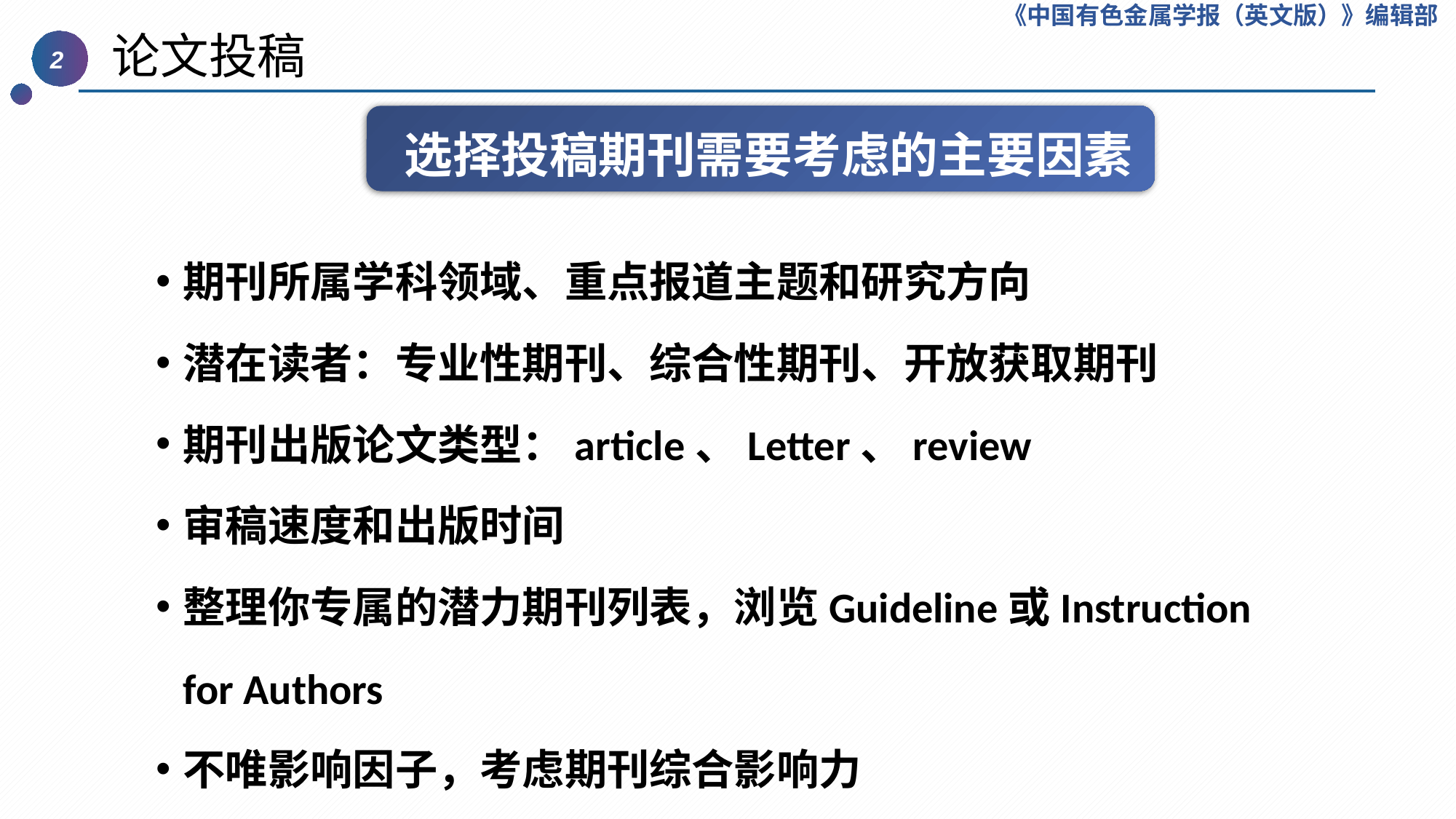

《中国有色金属学报（英文版）》编辑部

      论文投稿

2

选择投稿期刊需要考虑的主要因素
期刊所属学科领域、重点报道主题和研究方向
潜在读者：专业性期刊、综合性期刊、开放获取期刊
期刊出版论文类型：article、Letter、review
审稿速度和出版时间
整理你专属的潜力期刊列表，浏览Guideline或Instruction for Authors
不唯影响因子，考虑期刊综合影响力